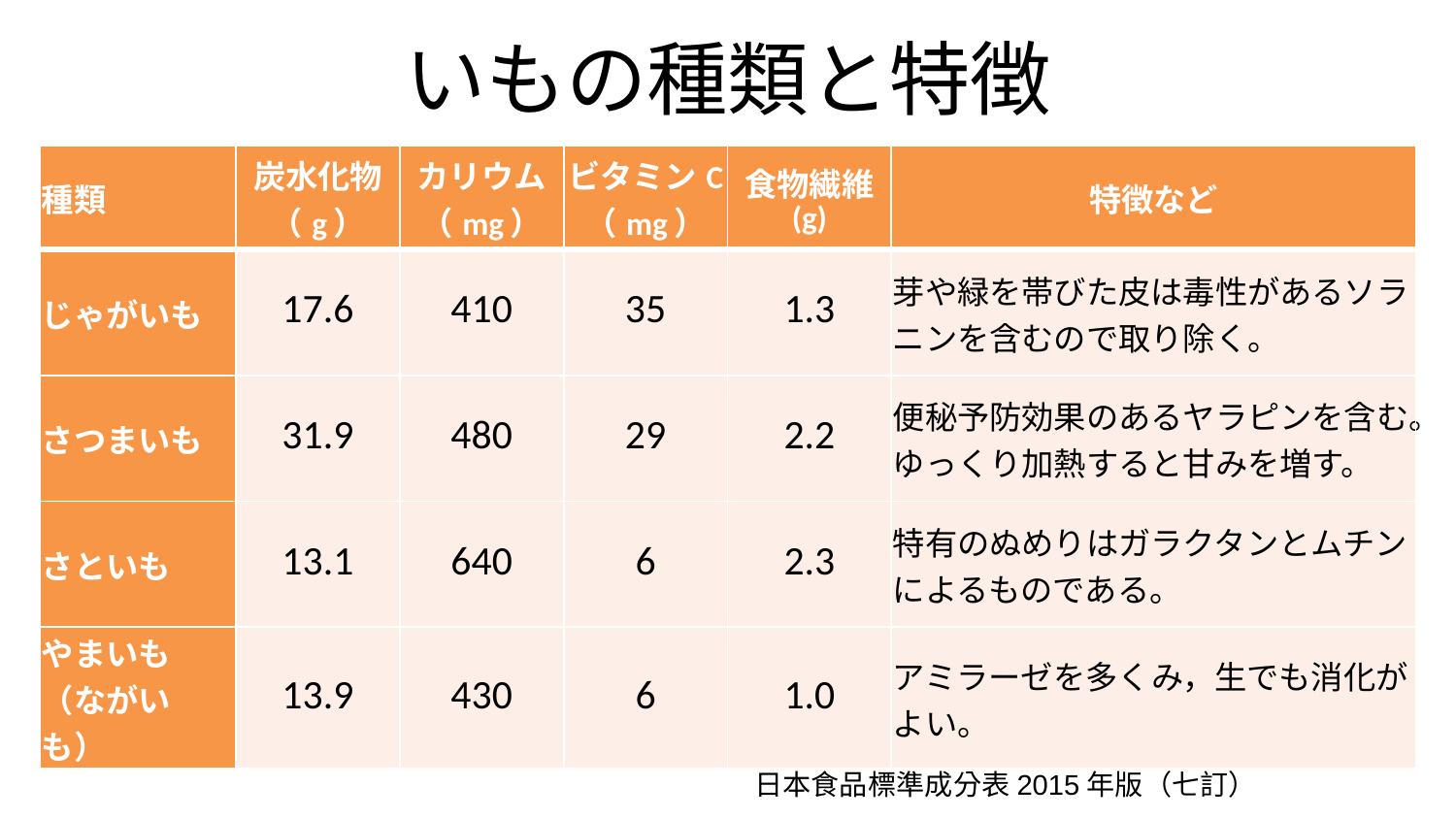

# いもの種類と特徴
| 種類 | 炭水化物 （g） | カリウム （mg） | ビタミンC （mg） | 食物繊維 (g) | 特徴など |
| --- | --- | --- | --- | --- | --- |
| じゃがいも | 17.6 | 410 | 35 | 1.3 | 芽や緑を帯びた皮は毒性があるソラニンを含むので取り除く。 |
| さつまいも | 31.9 | 480 | 29 | 2.2 | 便秘予防効果のあるヤラピンを含む。ゆっくり加熱すると甘みを増す。 |
| さといも | 13.1 | 640 | 6 | 2.3 | 特有のぬめりはガラクタンとムチンによるものである。 |
| やまいも （ながいも） | 13.9 | 430 | 6 | 1.0 | アミラーゼを多くみ，生でも消化がよい。 |
日本食品標準成分表2015年版（七訂）